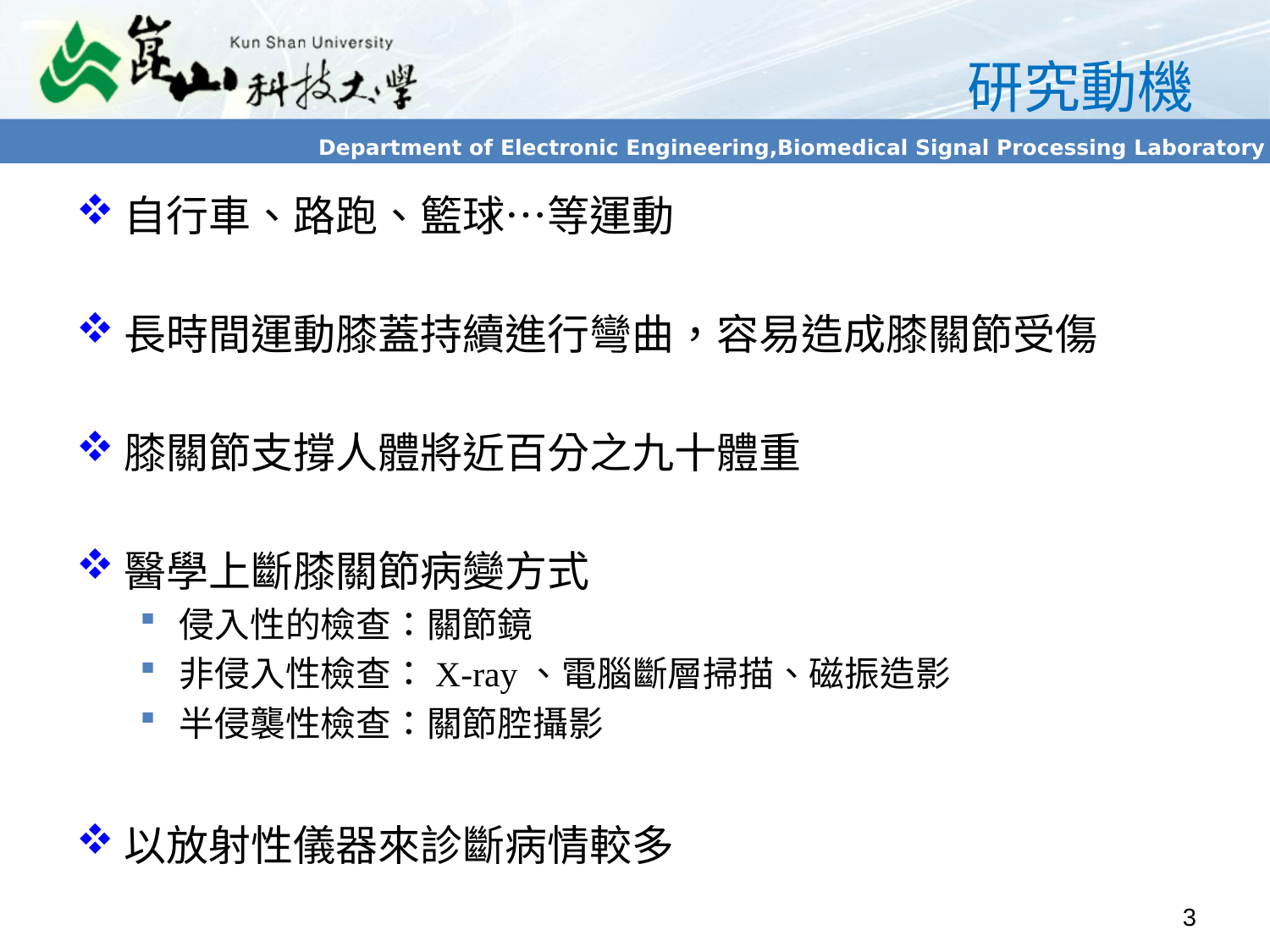

# 研究動機

自行車、路跑、籃球…等運動

長時間運動膝蓋持續進行彎曲，容易造成膝關節受傷

膝關節支撐人體將近百分之九十體重

醫學上斷膝關節病變方式
侵入性的檢查：關節鏡
非侵入性檢查：X-ray、電腦斷層掃描、磁振造影
半侵襲性檢查：關節腔攝影

以放射性儀器來診斷病情較多

3